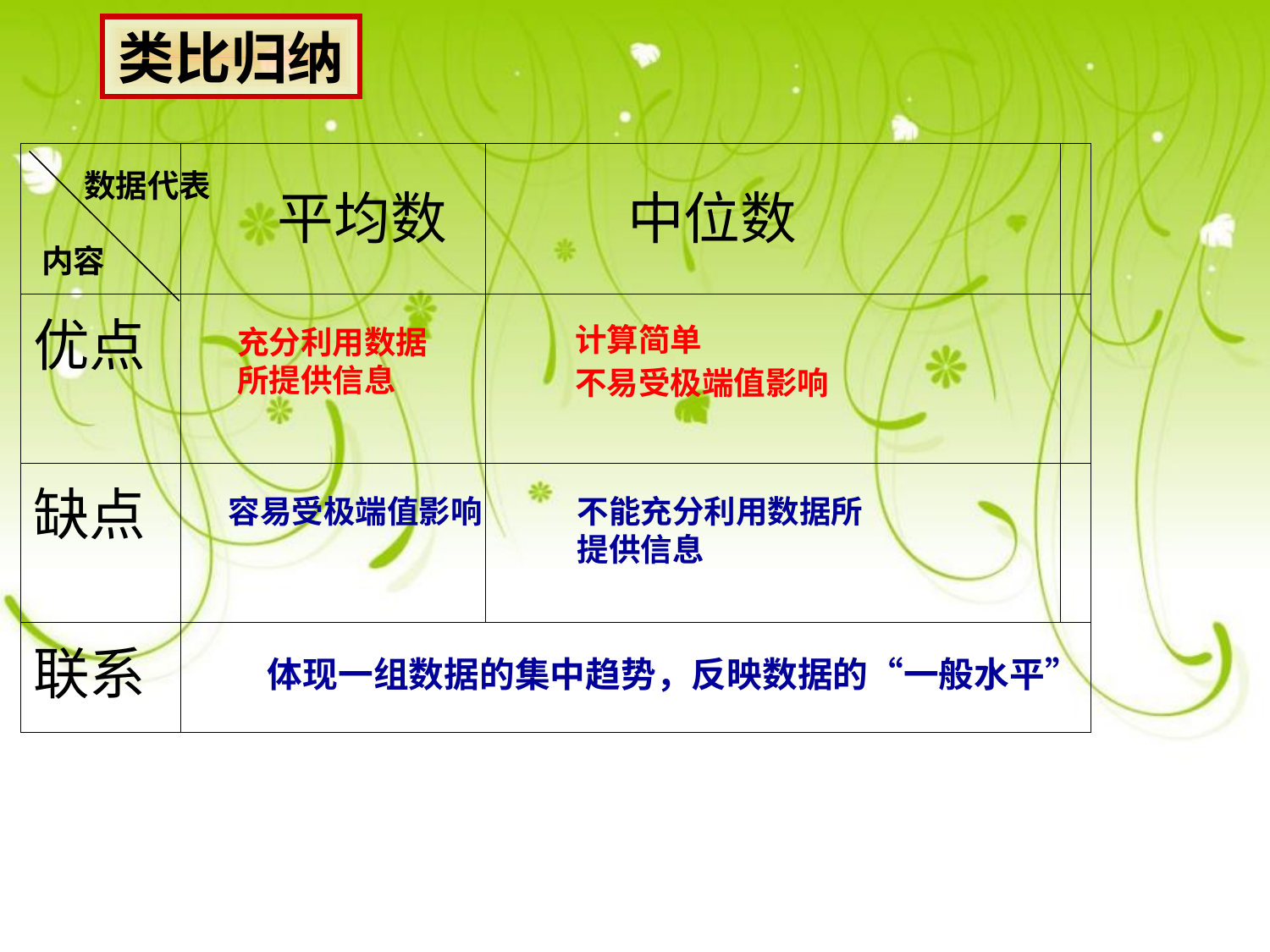

类比归纳
|  |  |  |  |
| --- | --- | --- | --- |
| 优点 |  |  |  |
| 缺点 |  |  |  |
| 联系 |  |  |  |

数据代表
平均数
中位数
内容
计算简单
不易受极端值影响

充分利用数据所提供信息
容易受极端值影响
不能充分利用数据所提供信息
体现一组数据的集中趋势，反映数据的“一般水平”